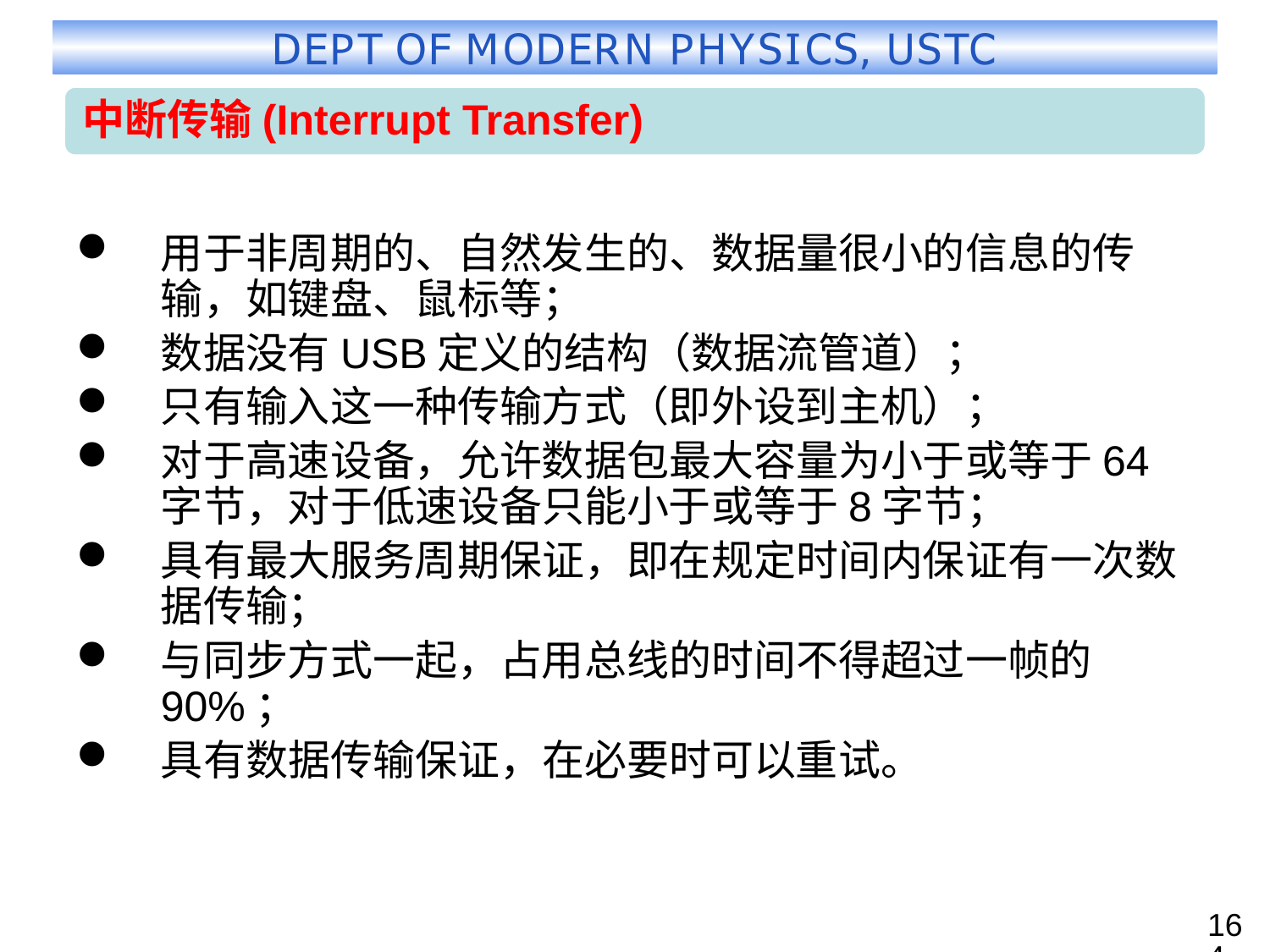

中断传输(Interrupt Transfer)

用于非周期的、自然发生的、数据量很小的信息的传输，如键盘、鼠标等；
数据没有USB定义的结构（数据流管道）；
只有输入这一种传输方式（即外设到主机）；
对于高速设备，允许数据包最大容量为小于或等于64字节，对于低速设备只能小于或等于8字节；
具有最大服务周期保证，即在规定时间内保证有一次数据传输；
与同步方式一起，占用总线的时间不得超过一帧的90%；
具有数据传输保证，在必要时可以重试。
164